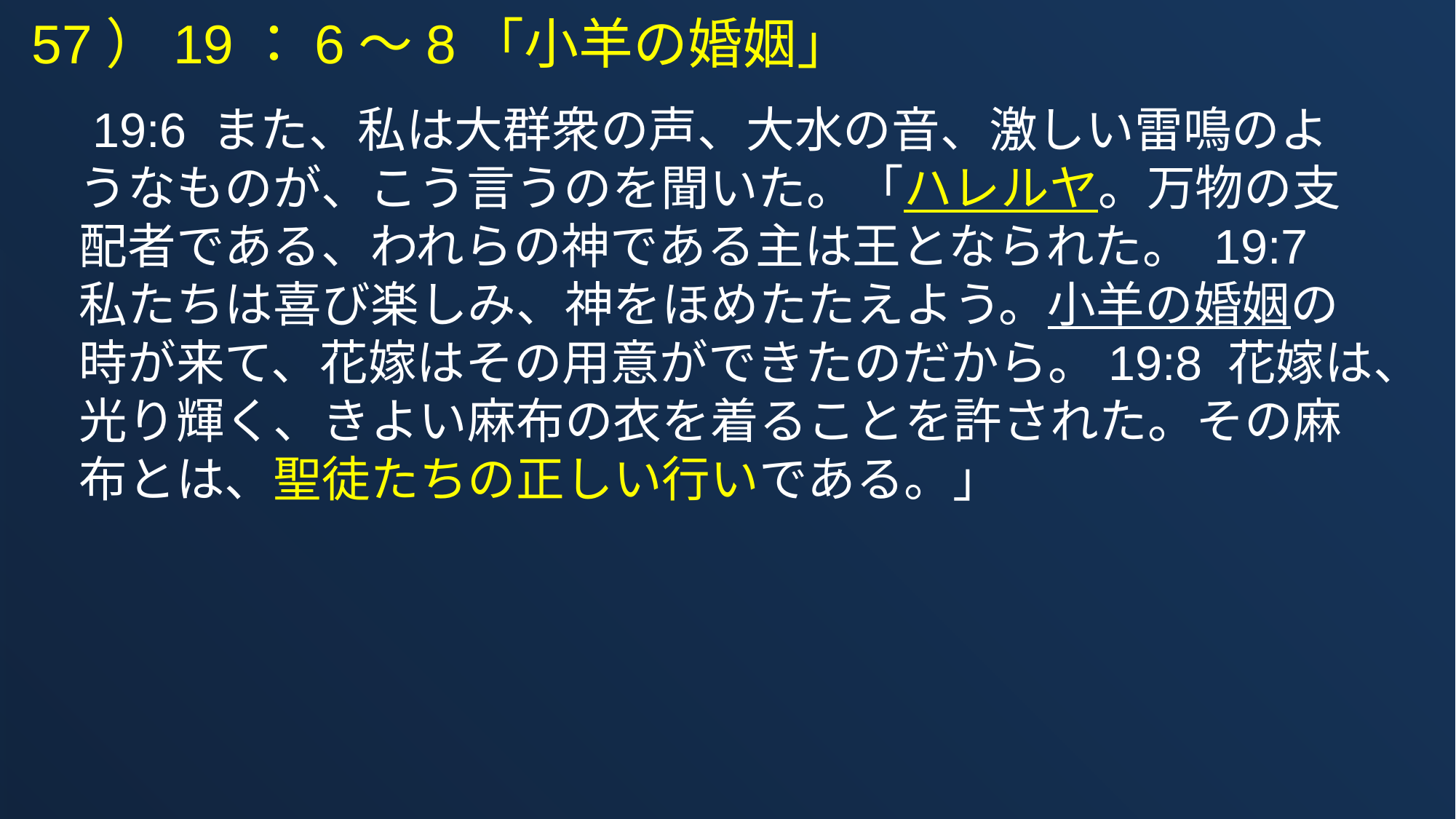

57）19：6～8「小羊の婚姻」
 19:6 また、私は大群衆の声、大水の音、激しい雷鳴のようなものが、こう言うのを聞いた。「ハレルヤ。万物の支配者である、われらの神である主は王となられた。 19:7 私たちは喜び楽しみ、神をほめたたえよう。小羊の婚姻の時が来て、花嫁はその用意ができたのだから。19:8 花嫁は、光り輝く、きよい麻布の衣を着ることを許された。その麻布とは、聖徒たちの正しい行いである。」